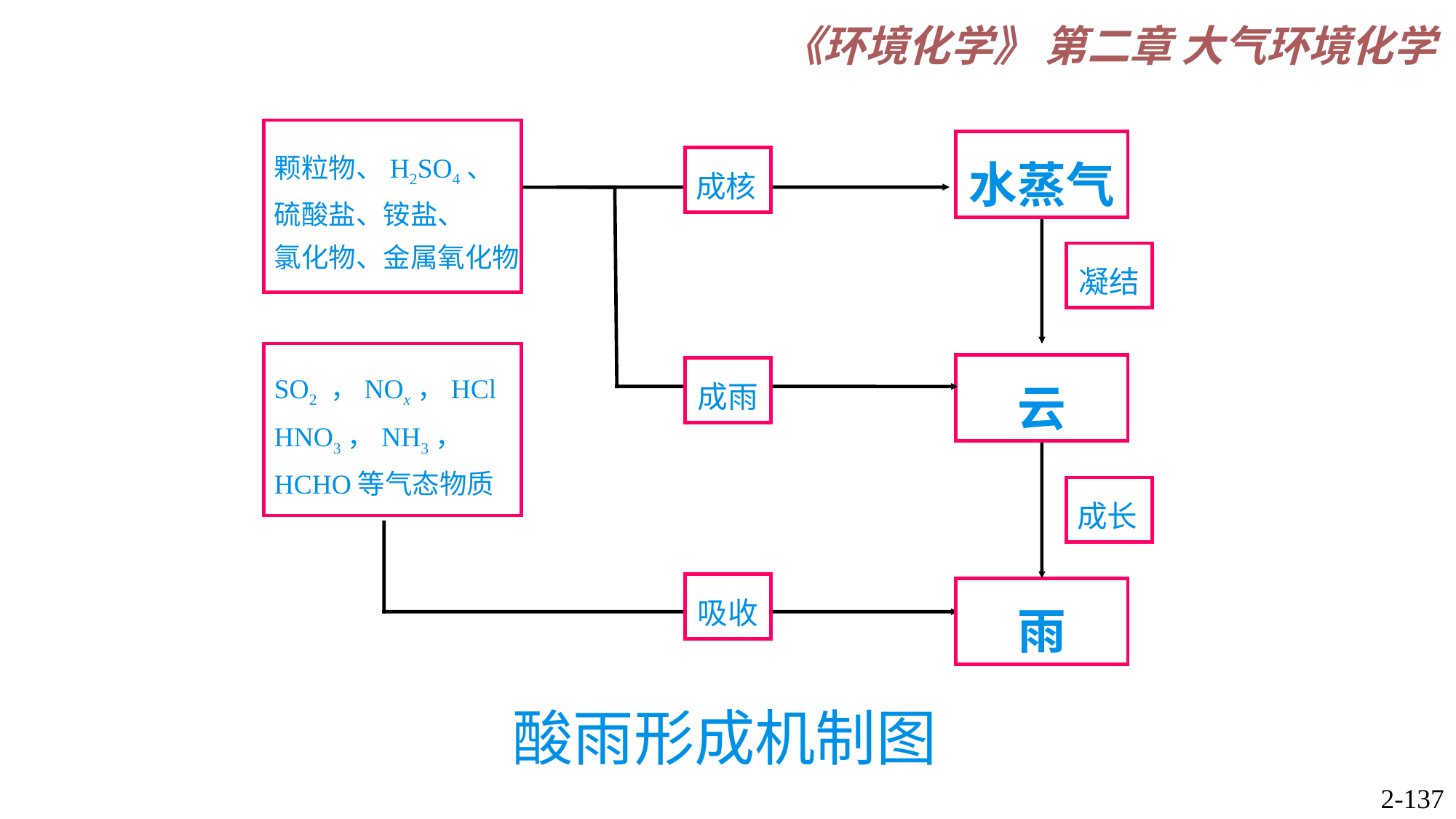

颗粒物、H2SO4、
硫酸盐、铵盐、
氯化物、金属氧化物
水蒸气
成核

凝结
SO2 ，NOx，HCl
HNO3，NH3，
HCHO等气态物质
云
成雨

成长

吸收
雨
酸雨形成机制图
2-137